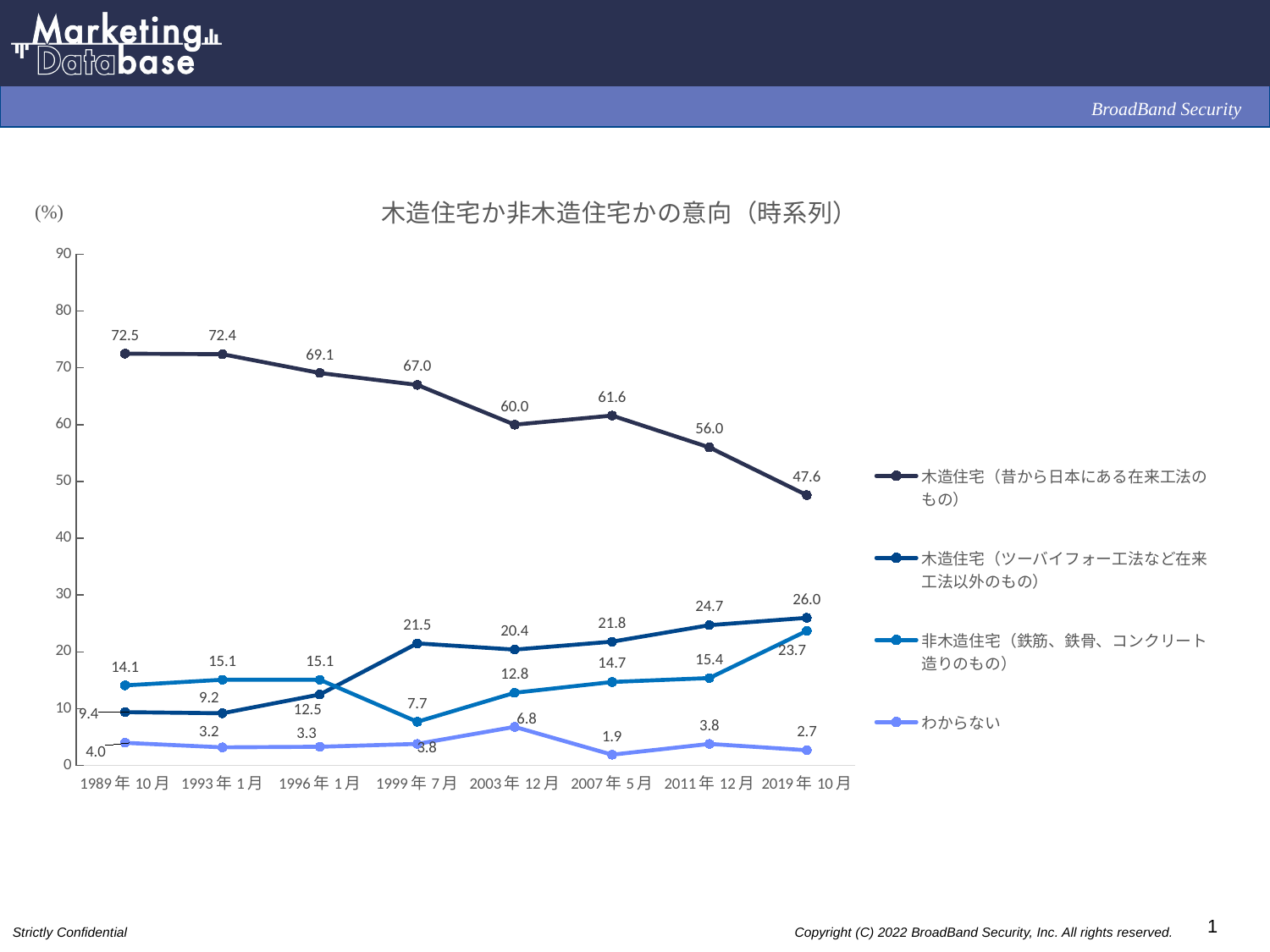

### Chart: 木造住宅か非木造住宅かの意向（時系列）

| Category | 木造住宅（昔から日本にある在来工法のもの） | 木造住宅（ツーバイフォー工法など在来工法以外のもの） | 非木造住宅（鉄筋、鉄骨、コンクリート造りのもの） | わからない |
|---|---|---|---|---|
| 1989年10月 | 72.5 | 9.4 | 14.1 | 4.0 |
| 1993年1月 | 72.4 | 9.2 | 15.1 | 3.2 |
| 1996年1月 | 69.1 | 12.5 | 15.1 | 3.3 |
| 1999年7月 | 67.0 | 21.5 | 7.7 | 3.8 |
| 2003年12月 | 60.0 | 20.4 | 12.8 | 6.8 |
| 2007年5月 | 61.6 | 21.8 | 14.7 | 1.9 |
| 2011年12月 | 56.0 | 24.7 | 15.4 | 3.8 |
| 2019年10月 | 47.6 | 26.0 | 23.7 | 2.7 |